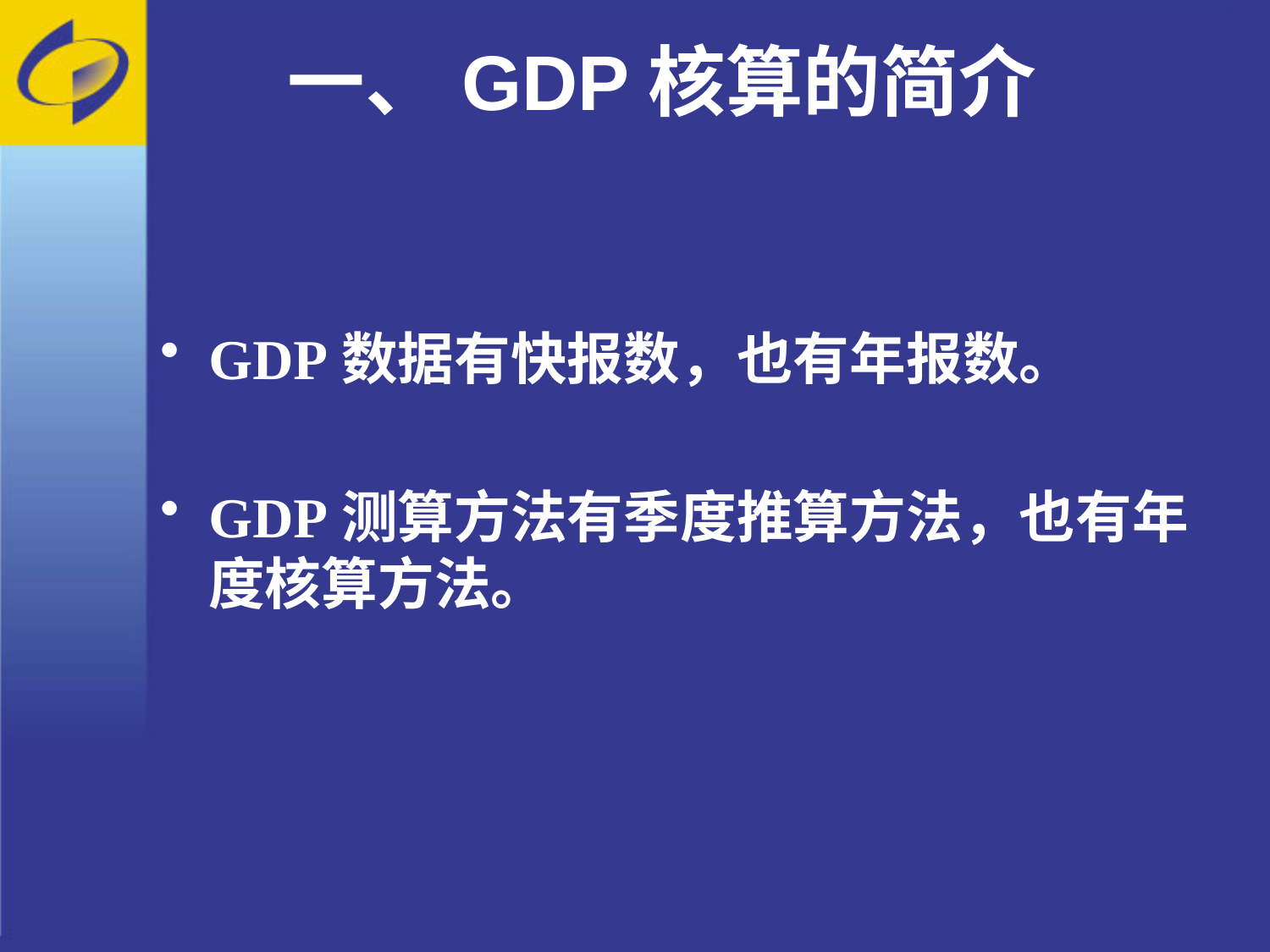

# 一、GDP核算的简介

GDP数据有快报数，也有年报数。

GDP测算方法有季度推算方法，也有年度核算方法。